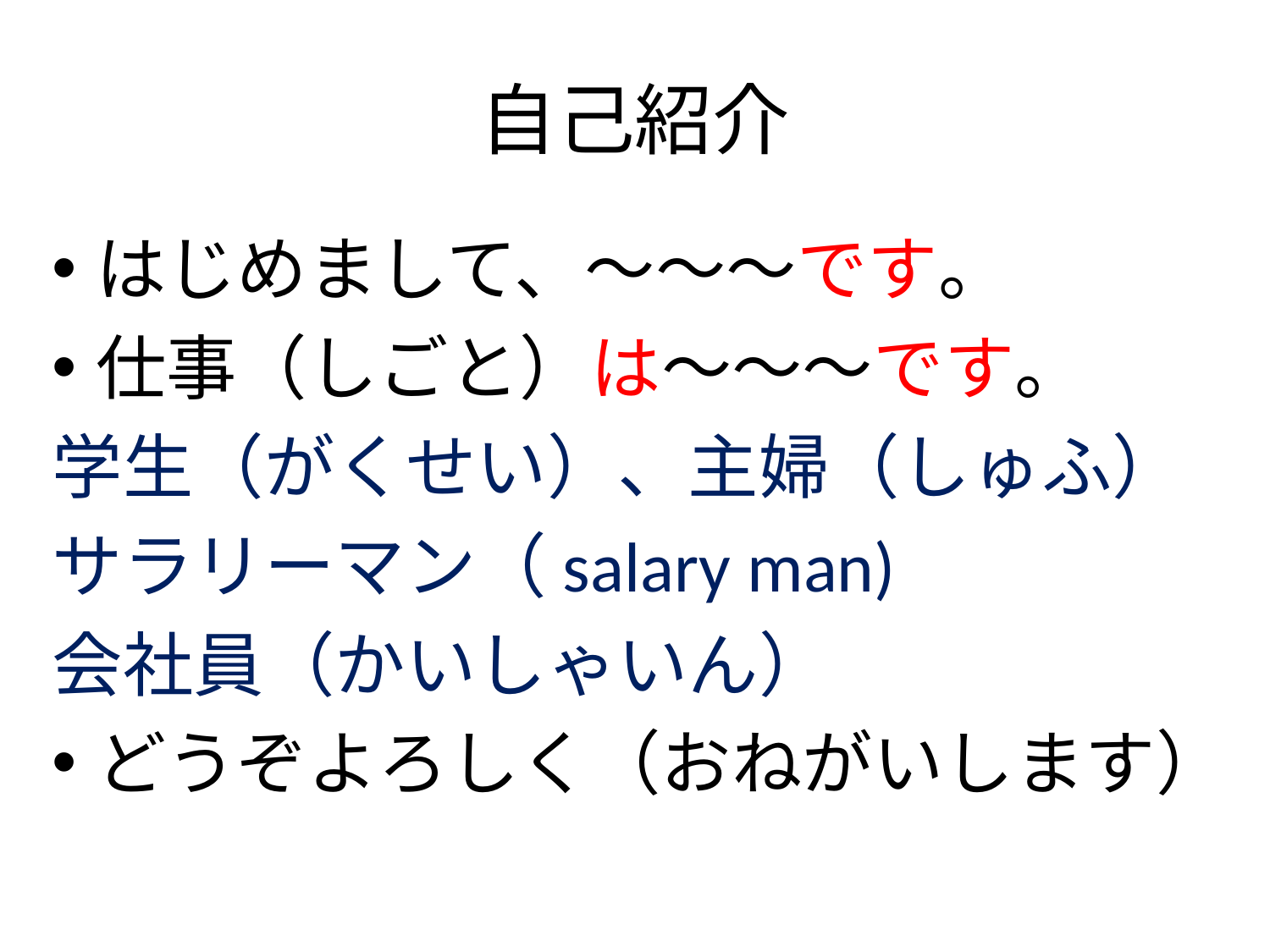

# 自己紹介
はじめまして、～～～です。
仕事（しごと）は～～～です。
学生（がくせい）、主婦（しゅふ）
サラリーマン（salary man)
会社員（かいしゃいん）
どうぞよろしく（おねがいします）